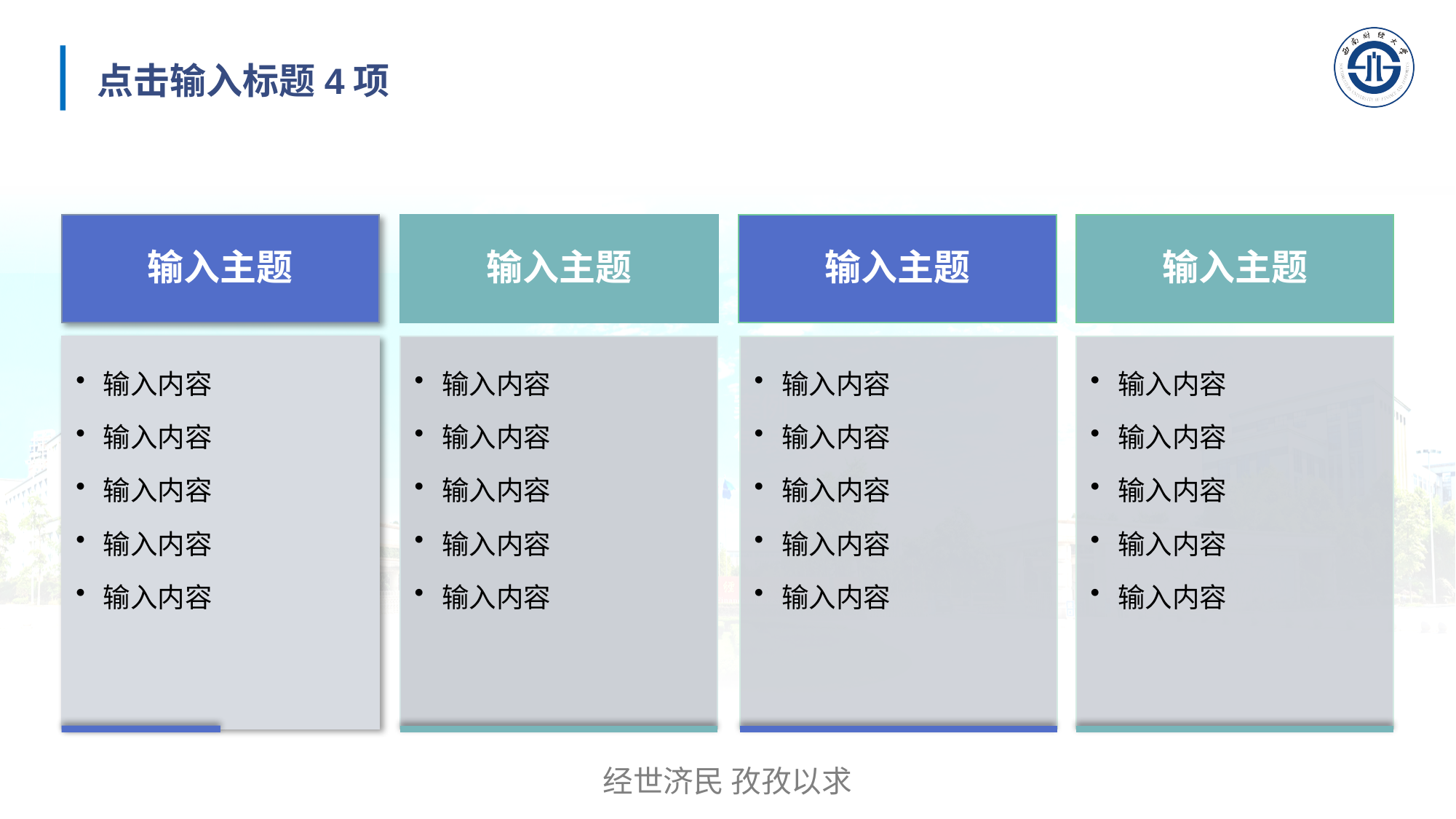

点击输入标题4项
输入主题
输入主题
输入主题
输入主题

输入内容
输入内容
输入内容
输入内容
输入内容

输入内容
输入内容
输入内容
输入内容
输入内容
输入内容
输入内容
输入内容
输入内容
输入内容

输入内容
输入内容
输入内容
输入内容
输入内容
案例包装